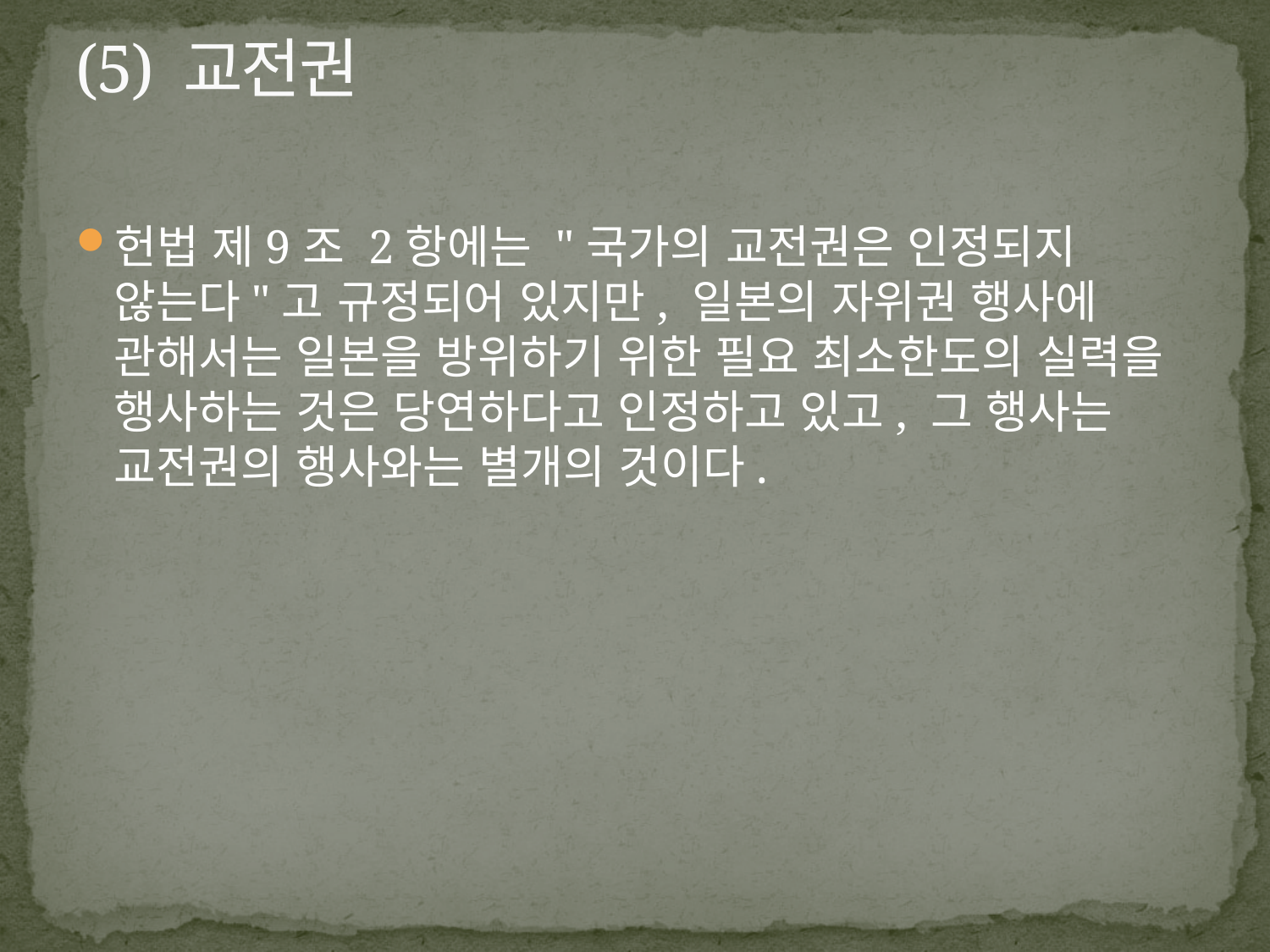

# (5) 교전권
헌법 제9조 2항에는 "국가의 교전권은 인정되지 않는다"고 규정되어 있지만, 일본의 자위권 행사에 관해서는 일본을 방위하기 위한 필요 최소한도의 실력을 행사하는 것은 당연하다고 인정하고 있고, 그 행사는 교전권의 행사와는 별개의 것이다.